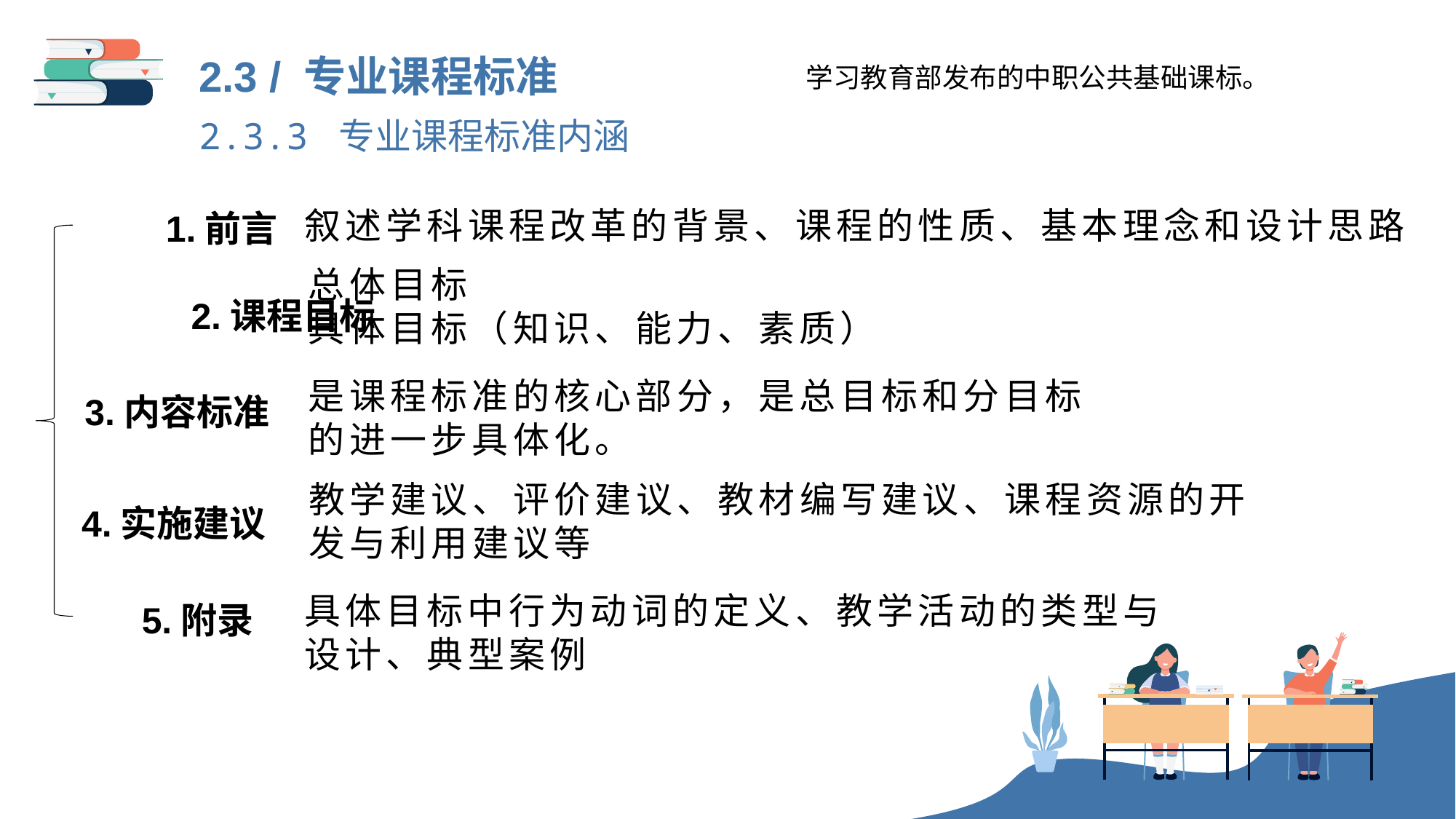

2.3 / 专业课程标准
学习教育部发布的中职公共基础课标。
2.3.3 专业课程标准内涵
1.前言
叙述学科课程改革的背景、课程的性质、基本理念和设计思路

总体目标
具体目标（知识、能力、素质）
2.课程目标
3.内容标准
是课程标准的核心部分，是总目标和分目标的进一步具体化。
教学建议、评价建议、教材编写建议、课程资源的开发与利用建议等
4.实施建议
5.附录
具体目标中行为动词的定义、教学活动的类型与设计、典型案例